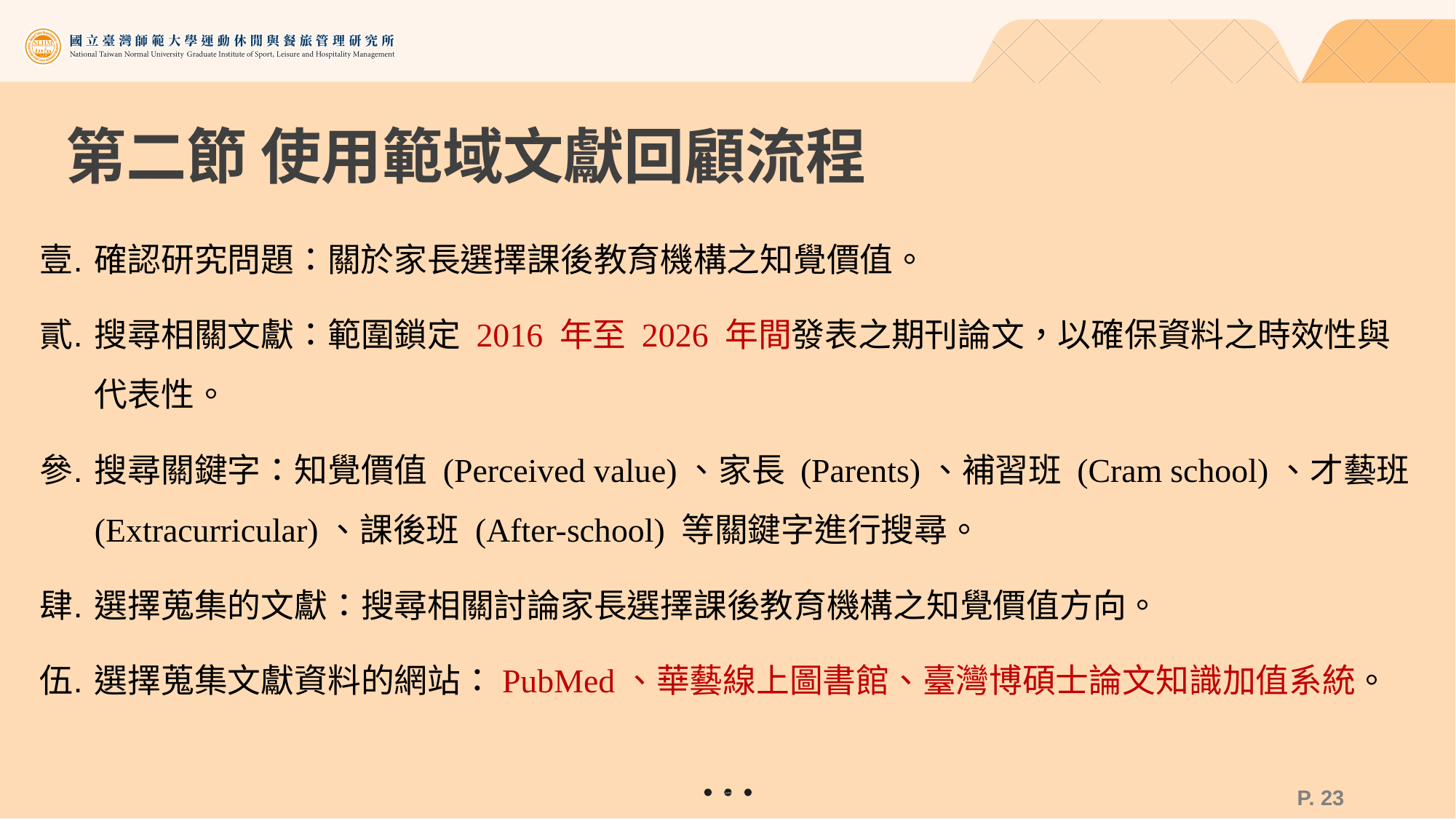

# 第二節 使用範域文獻回顧流程
確認研究問題：關於家長選擇課後教育機構之知覺價值。
搜尋相關文獻：範圍鎖定 2016 年至 2026 年間發表之期刊論文，以確保資料之時效性與代表性。
搜尋關鍵字：知覺價值 (Perceived value)、家長 (Parents)、補習班 (Cram school)、才藝班(Extracurricular)、課後班 (After-school) 等關鍵字進行搜尋。
選擇蒐集的文獻：搜尋相關討論家長選擇課後教育機構之知覺價值方向。
選擇蒐集文獻資料的網站：PubMed、華藝線上圖書館、臺灣博碩士論文知識加值系統。
P. 23